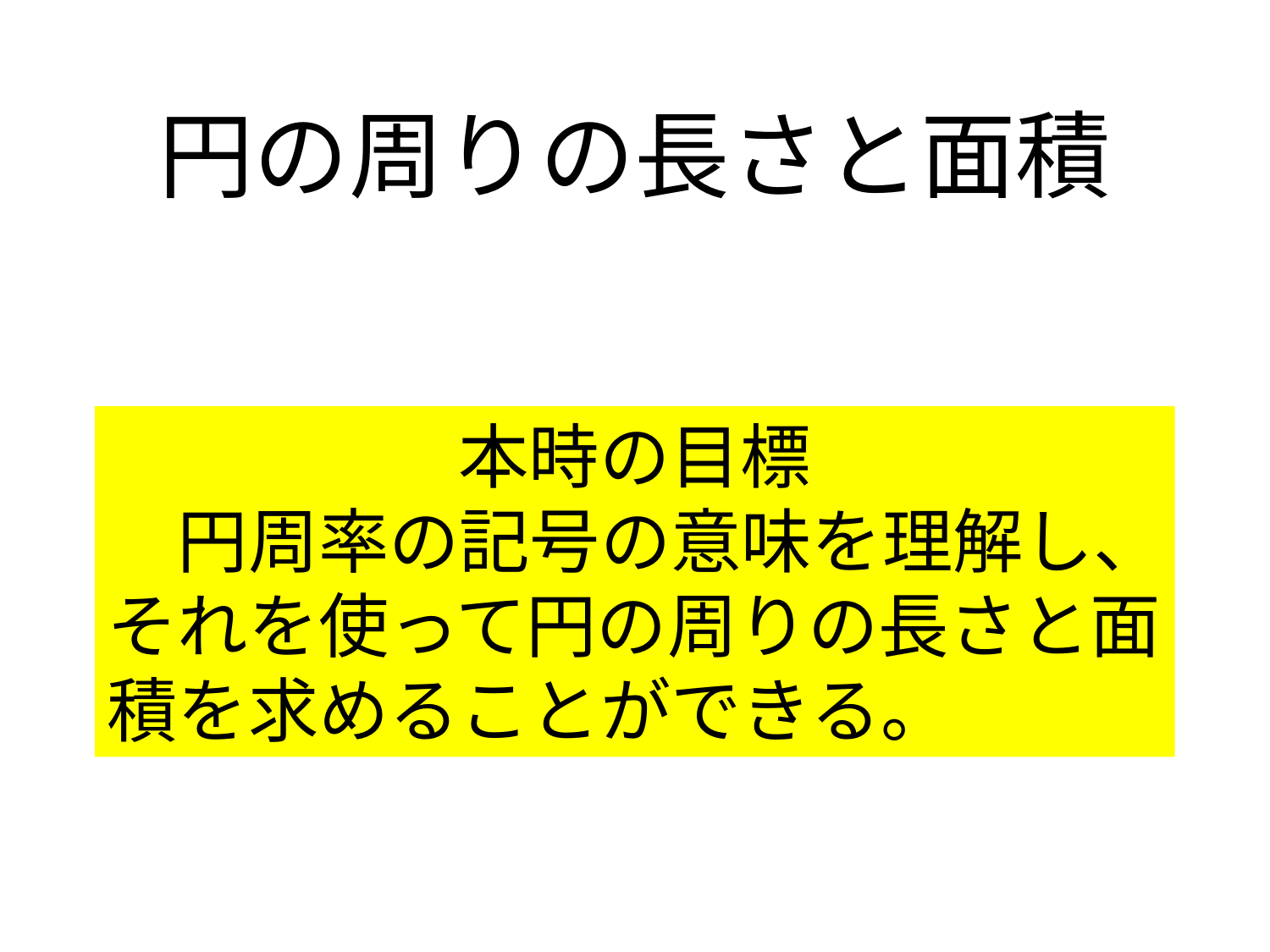

円の周りの長さと面積
本時の目標
　円周率の記号の意味を理解し、それを使って円の周りの長さと面積を求めることができる。